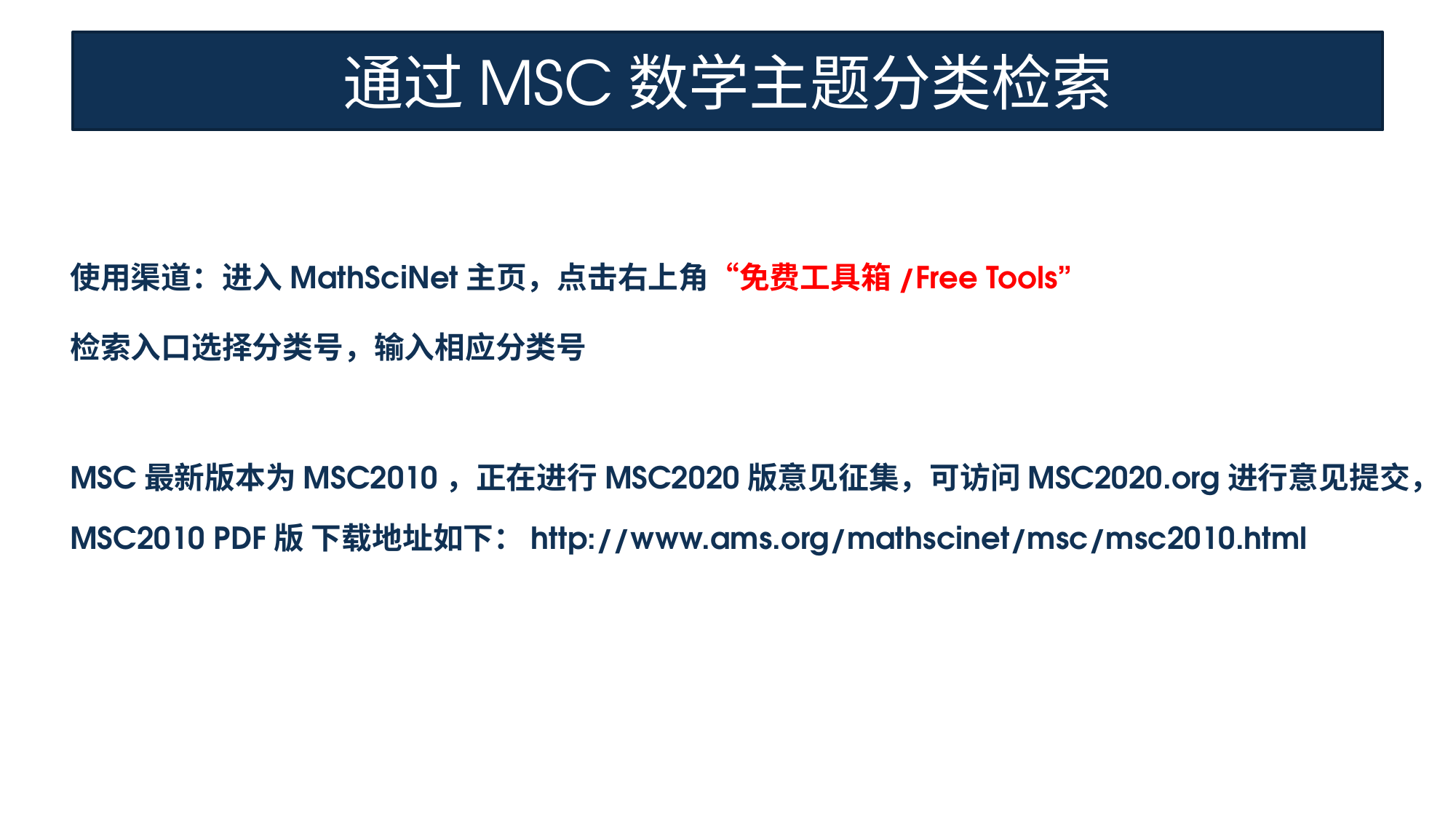

通过MSC数学主题分类检索
使用渠道：进入MathSciNet主页，点击右上角“免费工具箱/Free Tools”
检索入口选择分类号，输入相应分类号

MSC最新版本为MSC2010，正在进行MSC2020版意见征集，可访问MSC2020.org进行意见提交，
MSC2010 PDF版 下载地址如下：http://www.ams.org/mathscinet/msc/msc2010.html